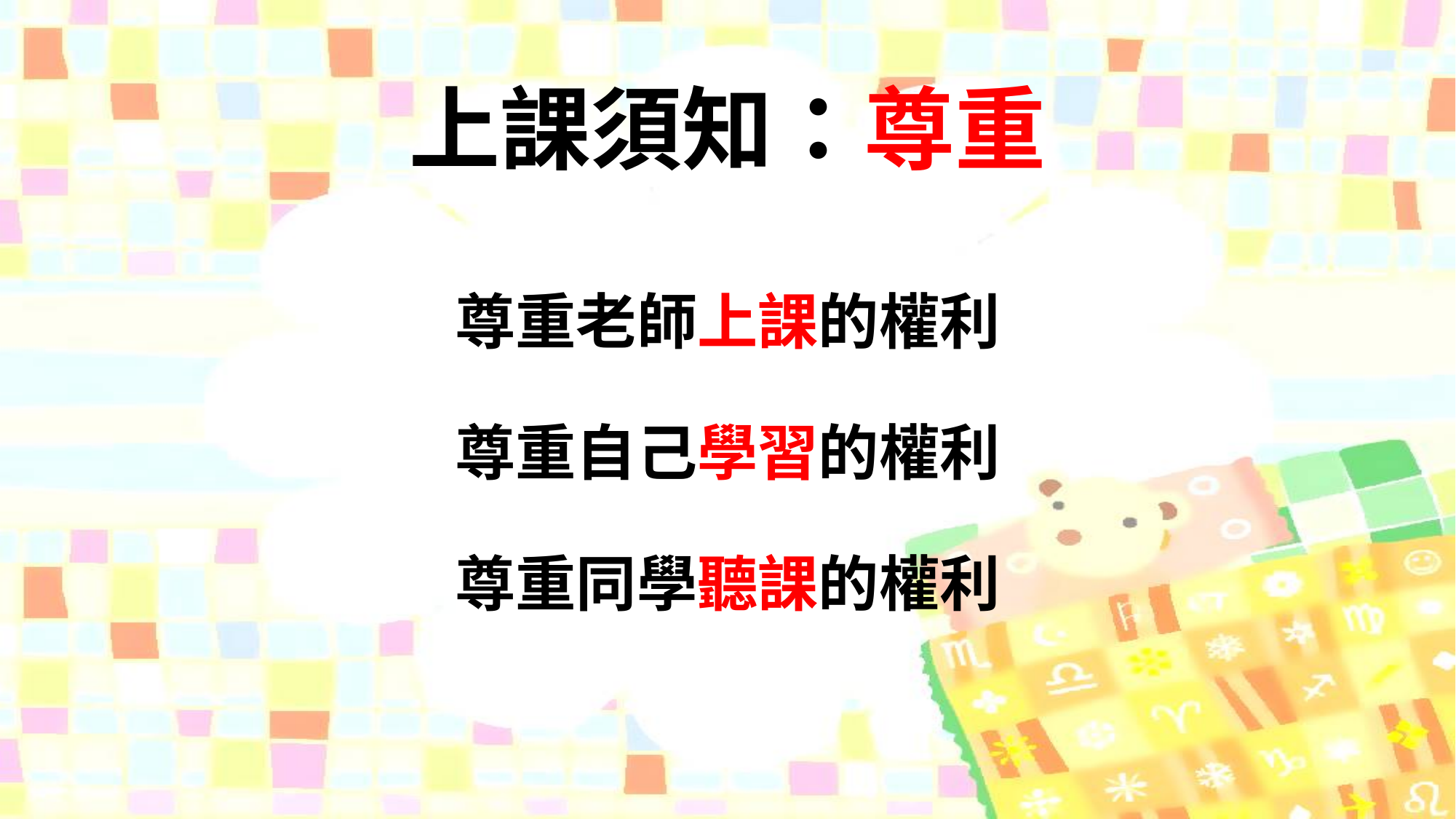

上課須知：尊重
尊重老師上課的權利
尊重自己學習的權利
尊重同學聽課的權利